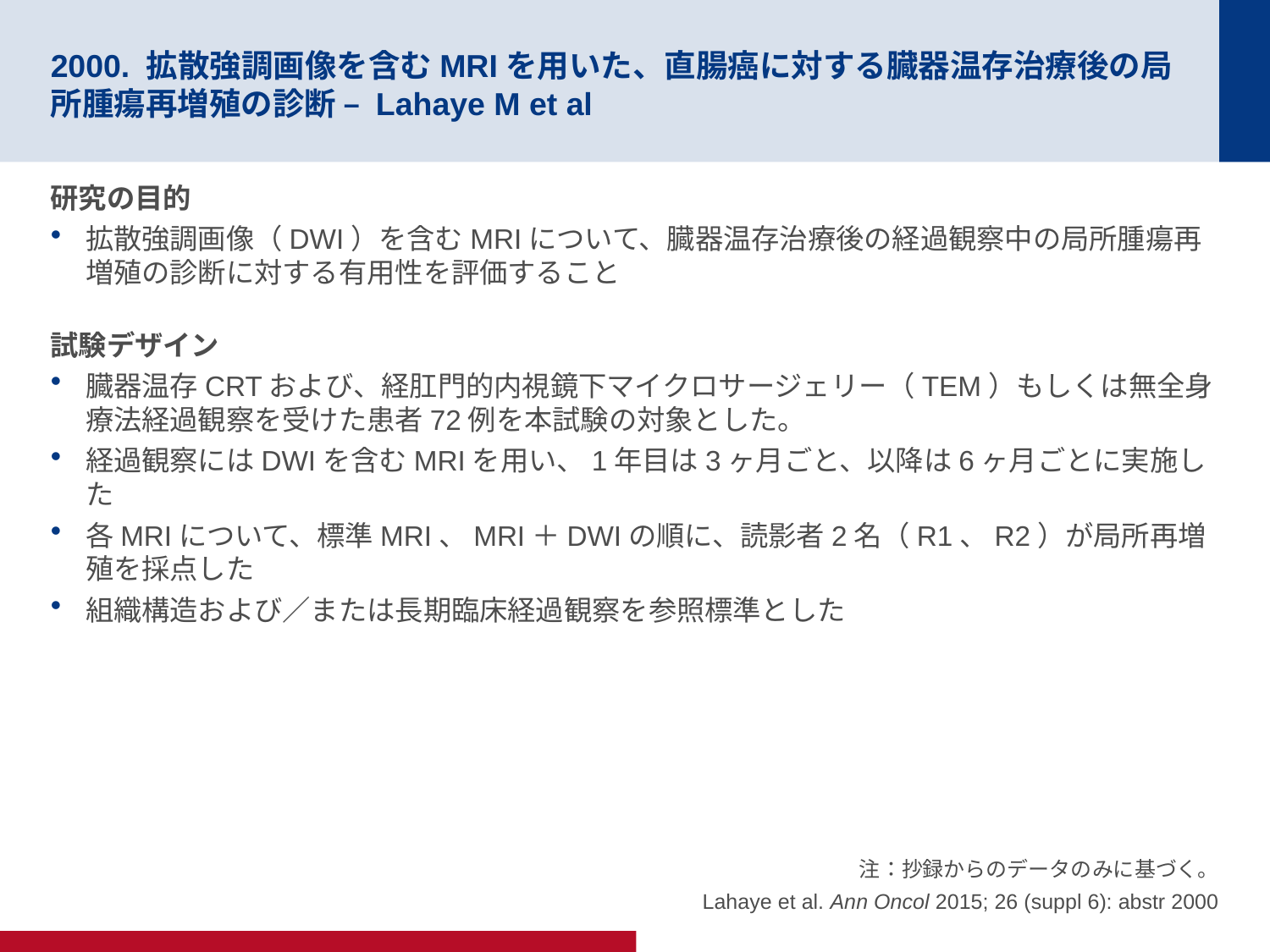

# 2000. 拡散強調画像を含むMRIを用いた、直腸癌に対する臓器温存治療後の局所腫瘍再増殖の診断 – Lahaye M et al
研究の目的
拡散強調画像（DWI）を含むMRIについて、臓器温存治療後の経過観察中の局所腫瘍再増殖の診断に対する有用性を評価すること
試験デザイン
臓器温存CRTおよび、経肛門的内視鏡下マイクロサージェリー（TEM）もしくは無全身療法経過観察を受けた患者72例を本試験の対象とした。
経過観察にはDWIを含むMRIを用い、1年目は3ヶ月ごと、以降は6ヶ月ごとに実施した
各MRIについて、標準MRI、MRI＋DWIの順に、読影者2名（R1、R2）が局所再増殖を採点した
組織構造および／または長期臨床経過観察を参照標準とした

注：抄録からのデータのみに基づく。
Lahaye et al. Ann Oncol 2015; 26 (suppl 6): abstr 2000